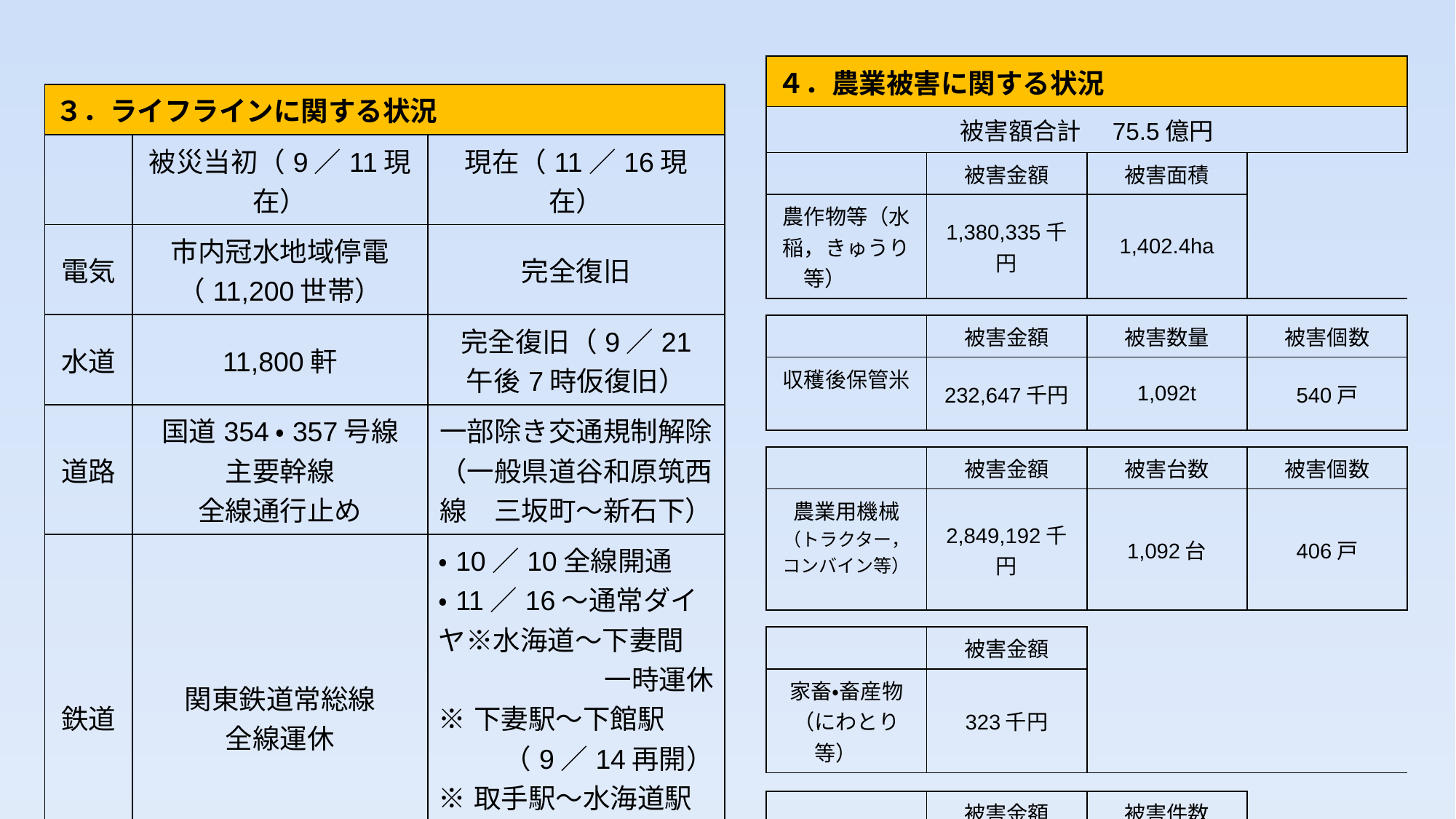

#
| ４．農業被害に関する状況 |  |  |  |
| --- | --- | --- | --- |
| 被害額合計　75.5億円 |  |  |  |
|  | 被害金額 | 被害面積 |  |
| 農作物等（水稲，きゅうり等） | 1,380,335千円 | 1,402.4ha |  |
|  |  |  |  |
|  | 被害金額 | 被害数量 | 被害個数 |
| 収穫後保管米 | 232,647千円 | 1,092t | 540戸 |
|  |  |  |  |
|  | 被害金額 | 被害台数 | 被害個数 |
| 農業用機械（トラクター，コンバイン等） | 2,849,192千円 | 1,092台 | 406戸 |
|  |  |  |  |
|  | 被害金額 |  |  |
| 家畜・畜産物（にわとり等） | 323千円 |  |  |
|  |  |  |  |
|  | 被害金額 | 被害件数 |  |
| 共同利用施設（カントリーエレベーター，低温倉庫，精米センター等） | 522,000千円 | 9件 |  |
| ３．ライフラインに関する状況 |  |  |
| --- | --- | --- |
|  | 被災当初（9／11現在） | 現在（11／16現在） |
| 電気 | 市内冠水地域停電（11,200世帯） | 完全復旧 |
| 水道 | 11,800軒 | 完全復旧（9／21 午後7時仮復旧） |
| 道路 | 国道354・357号線 主要幹線 全線通行止め | 一部除き交通規制解除（一般県道谷和原筑西線　三坂町～新石下） |
| 鉄道 | 関東鉄道常総線 全線運休 | ・10／10全線開通 ・11／16～通常ダイヤ※水海道～下妻間 一時運休 ※下妻駅～下館駅 （9／14再開） ※取手駅～水海道駅間 （9／18再開） |